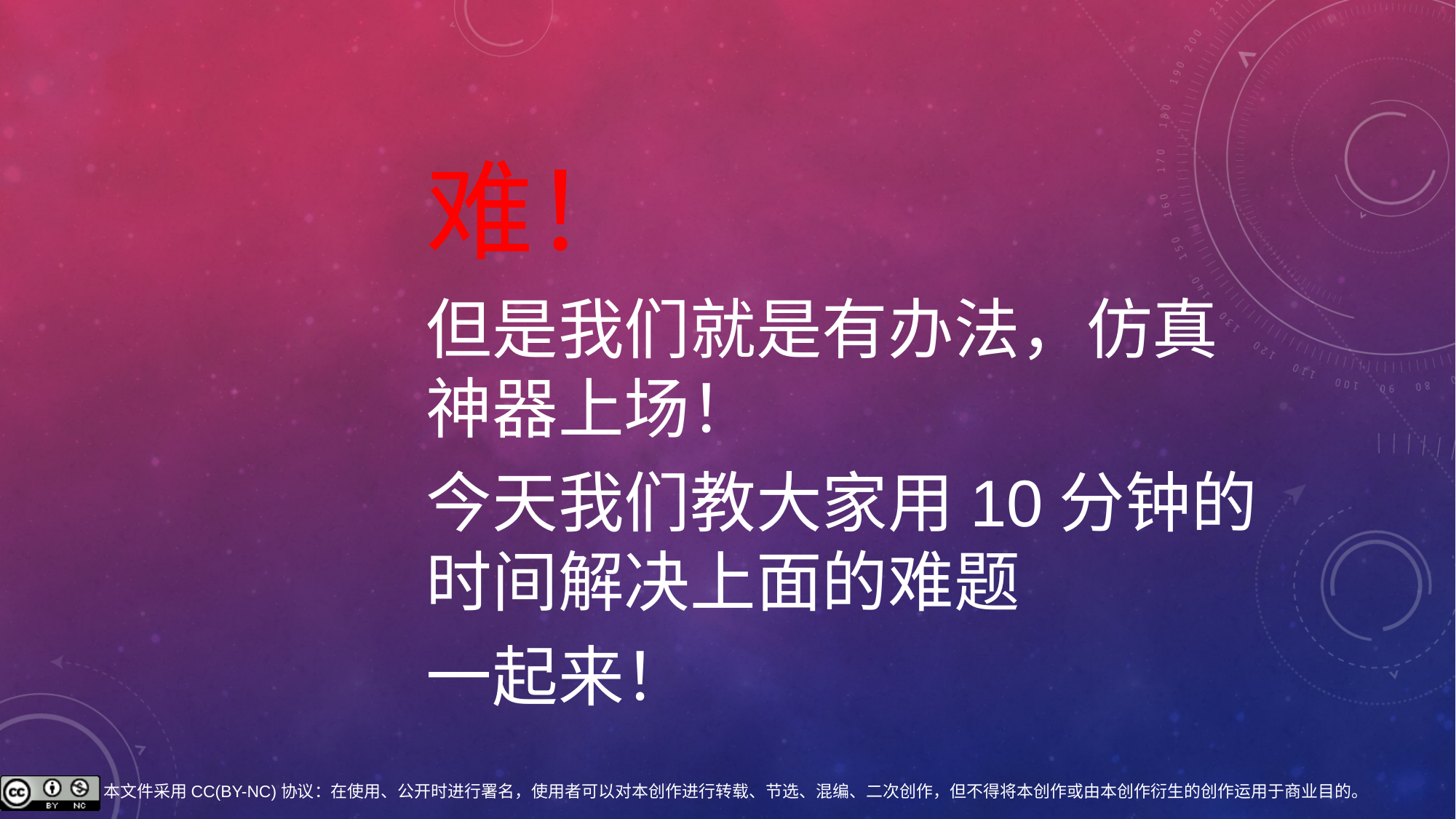

难！
但是我们就是有办法，仿真神器上场！
今天我们教大家用10分钟的时间解决上面的难题
一起来！